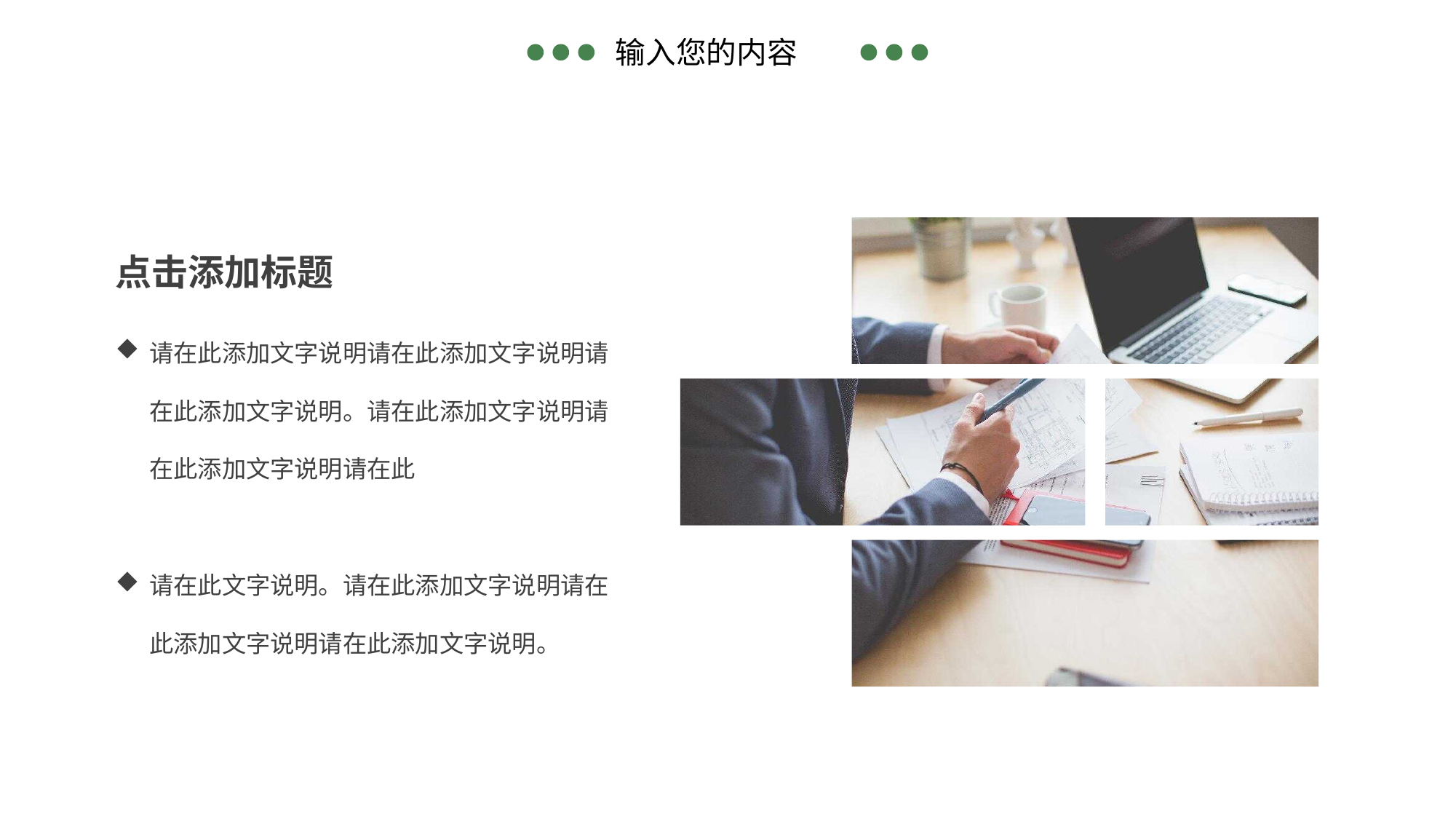

点击添加标题
请在此添加文字说明请在此添加文字说明请在此添加文字说明。请在此添加文字说明请在此添加文字说明请在此

请在此文字说明。请在此添加文字说明请在此添加文字说明请在此添加文字说明。